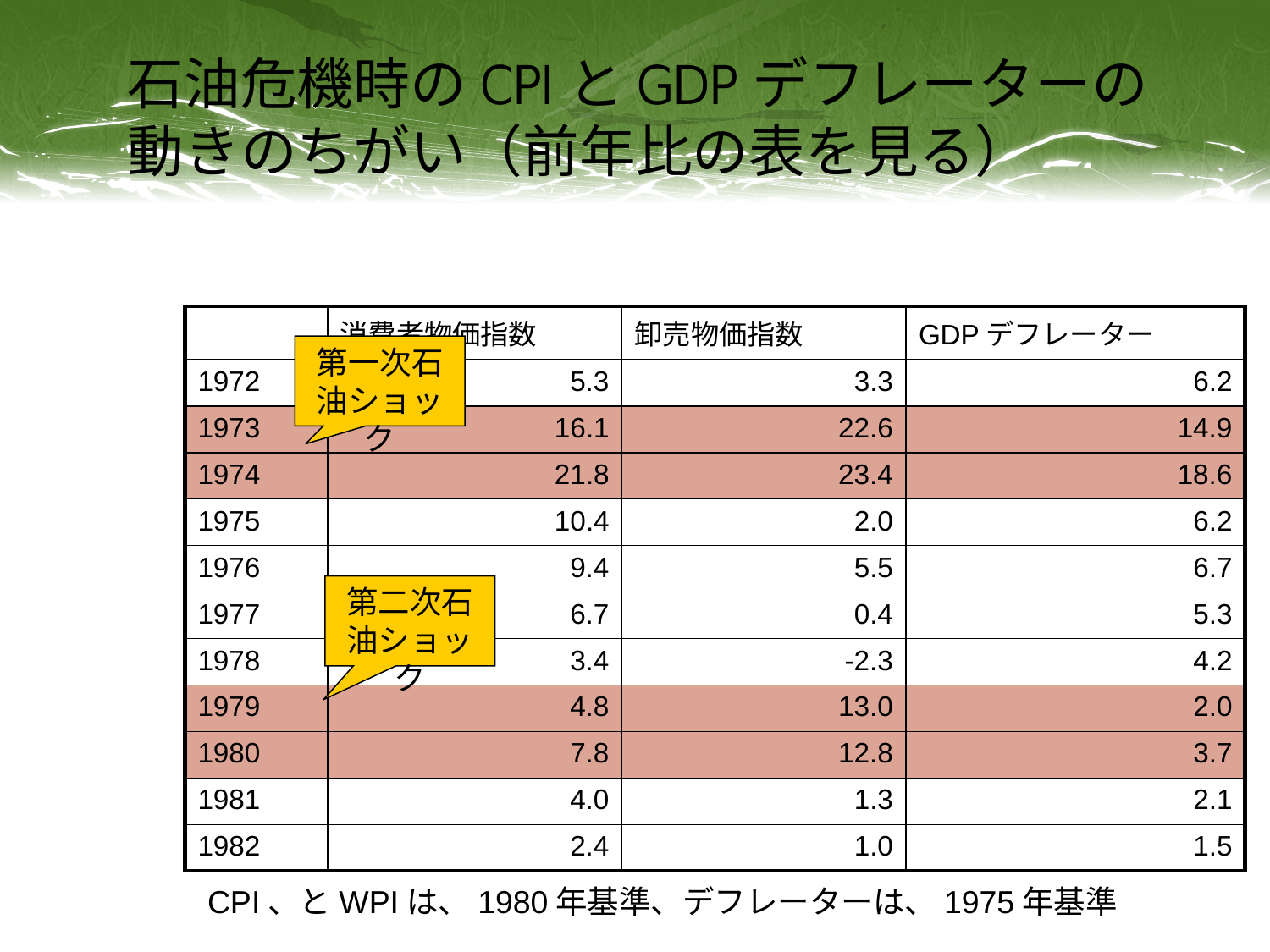

# 石油危機時のCPIとGDPデフレーターの動きのちがい（前年比の表を見る）
|  | 消費者物価指数 | 卸売物価指数 | GDPデフレーター |
| --- | --- | --- | --- |
| 1972 | 5.3 | 3.3 | 6.2 |
| 1973 | 16.1 | 22.6 | 14.9 |
| 1974 | 21.8 | 23.4 | 18.6 |
| 1975 | 10.4 | 2.0 | 6.2 |
| 1976 | 9.4 | 5.5 | 6.7 |
| 1977 | 6.7 | 0.4 | 5.3 |
| 1978 | 3.4 | -2.3 | 4.2 |
| 1979 | 4.8 | 13.0 | 2.0 |
| 1980 | 7.8 | 12.8 | 3.7 |
| 1981 | 4.0 | 1.3 | 2.1 |
| 1982 | 2.4 | 1.0 | 1.5 |
第一次石油ショック
第二次石油ショック
CPI、とWPIは、1980年基準、デフレーターは、1975年基準